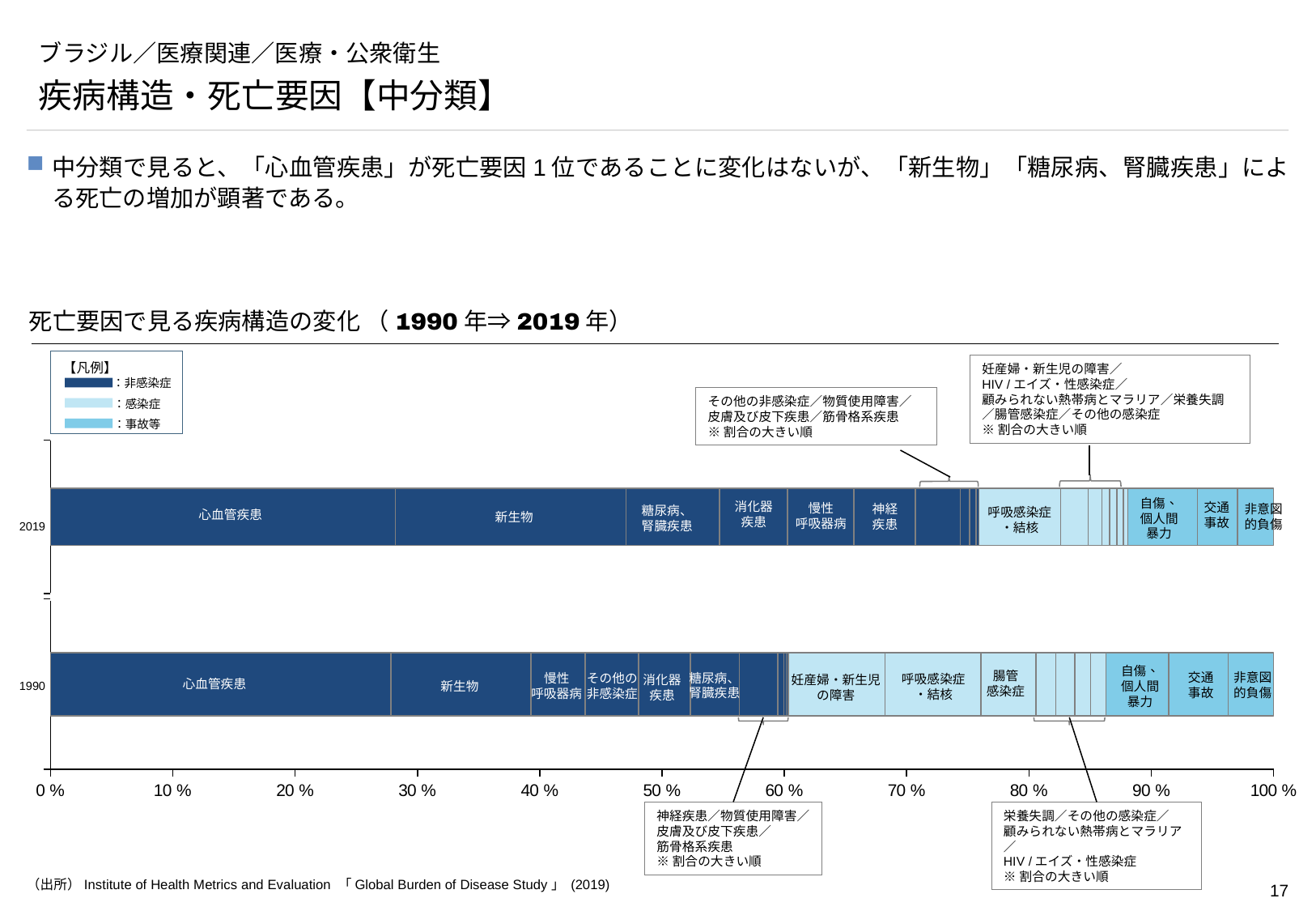

# ブラジル／医療関連／医療・公衆衛生
疾病構造・死亡要因【中分類】
中分類で見ると、「心血管疾患」が死亡要因1位であることに変化はないが、「新生物」「糖尿病、腎臓疾患」による死亡の増加が顕著である。
死亡要因で見る疾病構造の変化 （1990年⇒2019年）
【凡例】
：非感染症

：感染症

：事故等

妊産婦・新生児の障害／
HIV /エイズ・性感染症／
顧みられない熱帯病とマラリア／栄養失調
／腸管感染症／その他の感染症
※割合の大きい順
その他の非感染症／物質使用障害／
皮膚及び皮下疾患／筋骨格系疾患
※割合の大きい順

### Chart

| Category |  |  |  |  |  |  |  |  |  |  |  |  |  |  |  |  |  |  |  |  |  |
|---|---|---|---|---|---|---|---|---|---|---|---|---|---|---|---|---|---|---|---|---|---|

自傷、
個人間
暴力
非意図
的負傷
消化器
疾患
交通
事故
慢性
呼吸器病
神経
疾患
糖尿病、
腎臓疾患
呼吸感染症
・結核
心血管疾患
新生物
2019

### Chart

| Category |  |  |  |  |  |  |  |  |  |  |  |  |  |  |  |  |  |  |  |  |  |  |
|---|---|---|---|---|---|---|---|---|---|---|---|---|---|---|---|---|---|---|---|---|---|---|
自傷、
個人間
暴力
非意図
的負傷
妊産婦・新生児
の障害
腸管
感染症
交通
事故
糖尿病、
腎臓疾患
慢性
呼吸器病
その他の
非感染症
呼吸感染症
・結核
1990
消化器
疾患
心血管疾患
新生物

神経疾患／物質使用障害／
皮膚及び皮下疾患／
筋骨格系疾患
※割合の大きい順
栄養失調／その他の感染症／
顧みられない熱帯病とマラリア／
HIV /エイズ・性感染症
※割合の大きい順
（出所）Institute of Health Metrics and Evaluation 「Global Burden of Disease Study」 (2019)